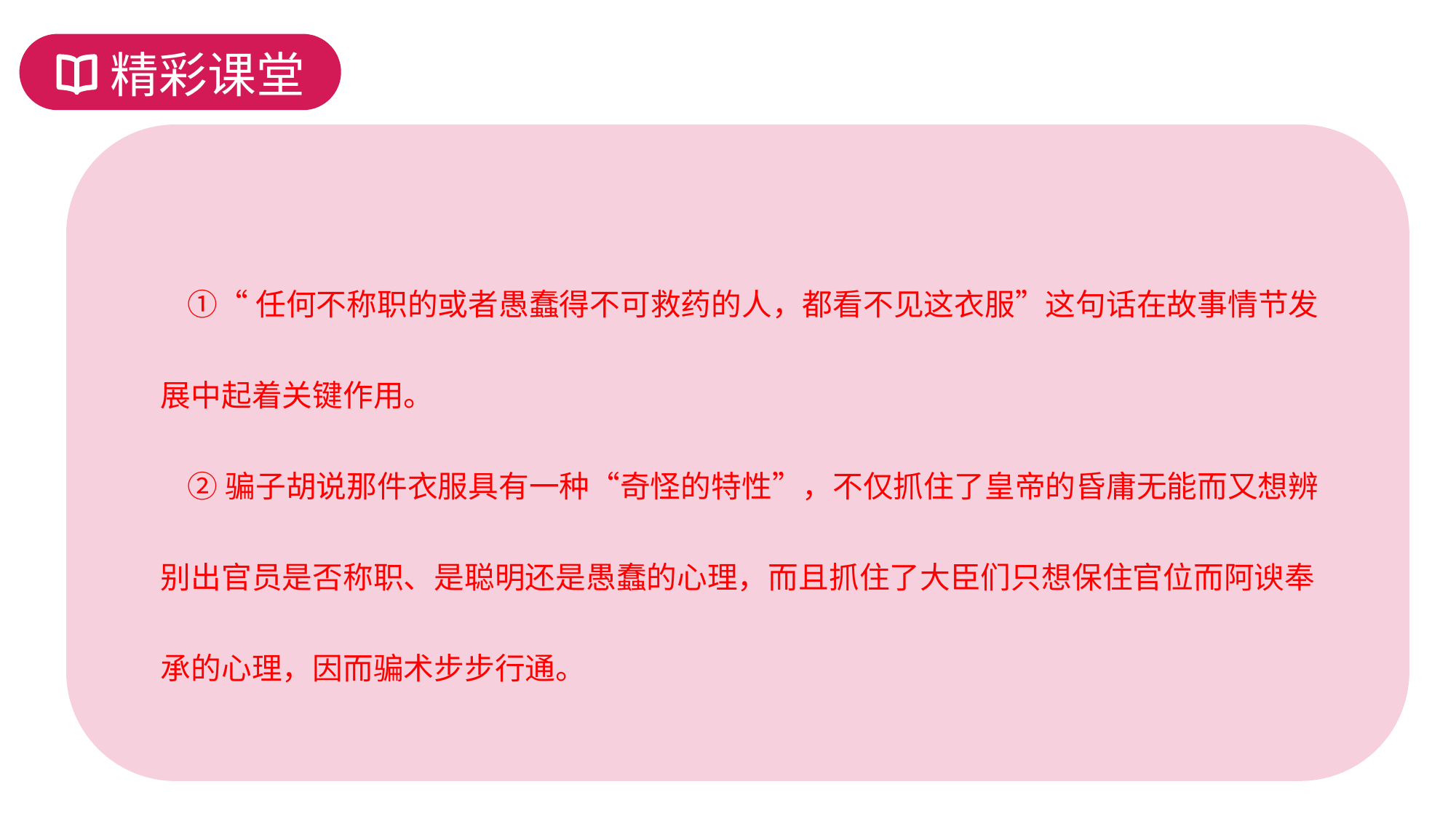

精彩课堂

    ①“任何不称职的或者愚蠢得不可救药的人，都看不见这衣服”这句话在故事情节发展中起着关键作用。
    ②骗子胡说那件衣服具有一种“奇怪的特性”，不仅抓住了皇帝的昏庸无能而又想辨别出官员是否称职、是聪明还是愚蠢的心理，而且抓住了大臣们只想保住官位而阿谀奉承的心理，因而骗术步步行通。